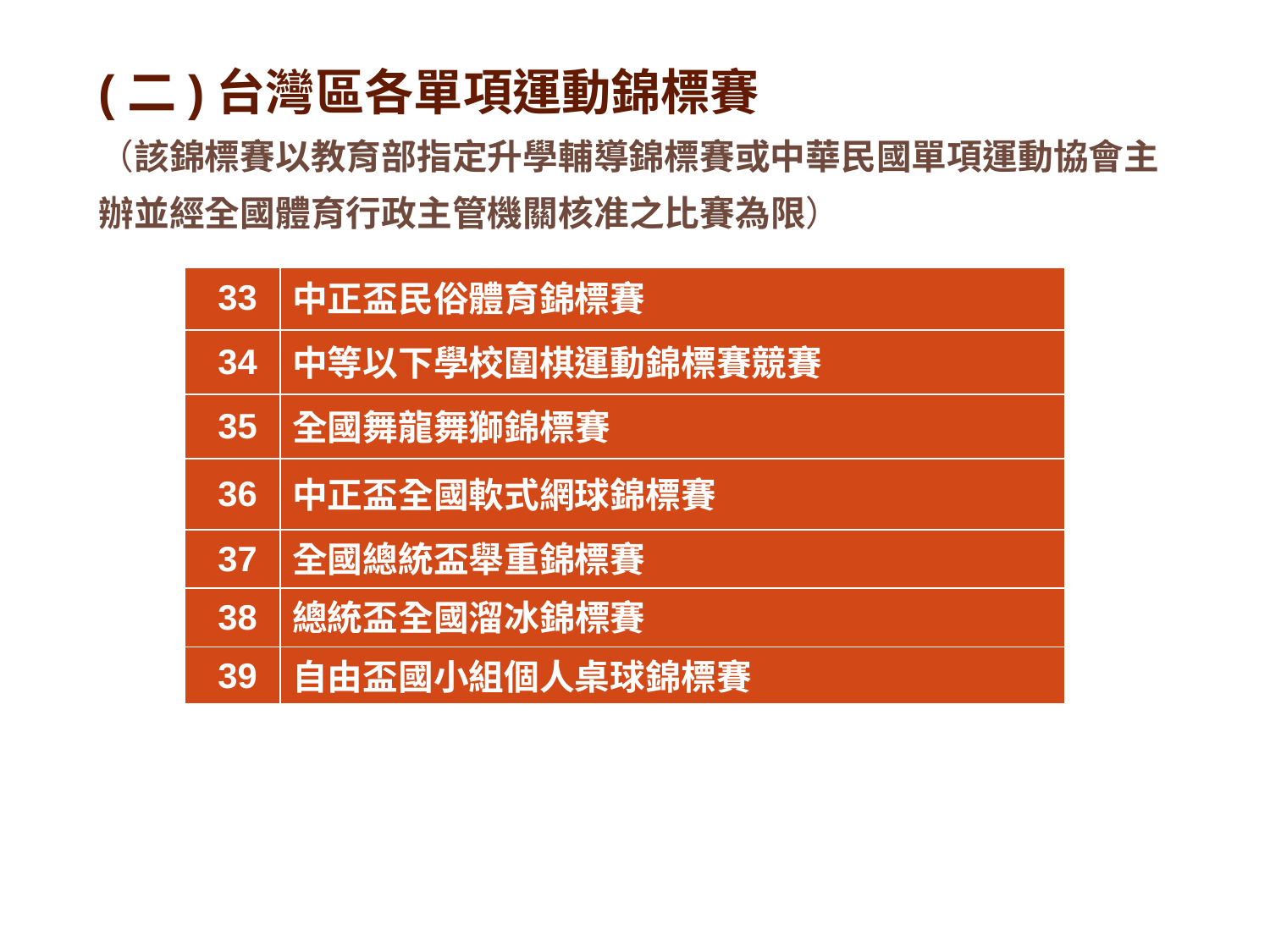

(二)台灣區各單項運動錦標賽
（該錦標賽以教育部指定升學輔導錦標賽或中華民國單項運動協會主辦並經全國體育行政主管機關核准之比賽為限）
| 33 | 中正盃民俗體育錦標賽 |
| --- | --- |
| 34 | 中等以下學校圍棋運動錦標賽競賽 |
| 35 | 全國舞龍舞獅錦標賽 |
| 36 | 中正盃全國軟式網球錦標賽 |
| 37 | 全國總統盃舉重錦標賽 |
| 38 | 總統盃全國溜冰錦標賽 |
| 39 | 自由盃國小組個人桌球錦標賽 |